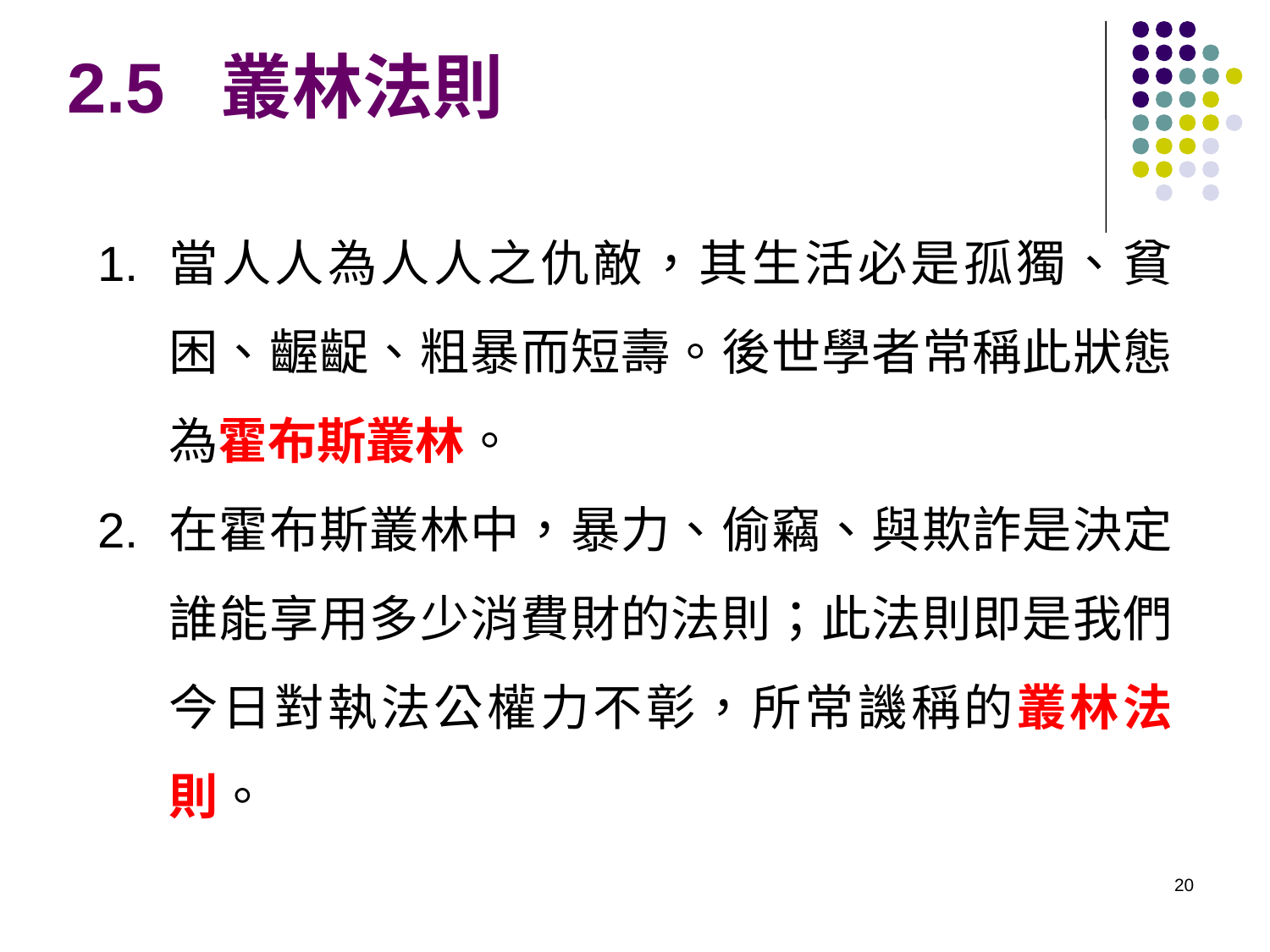

2.5  叢林法則

當人人為人人之仇敵，其生活必是孤獨、貧困、齷齪、粗暴而短壽。後世學者常稱此狀態為霍布斯叢林。
在霍布斯叢林中，暴力、偷竊、與欺詐是決定誰能享用多少消費財的法則；此法則即是我們今日對執法公權力不彰，所常譏稱的叢林法則。
20